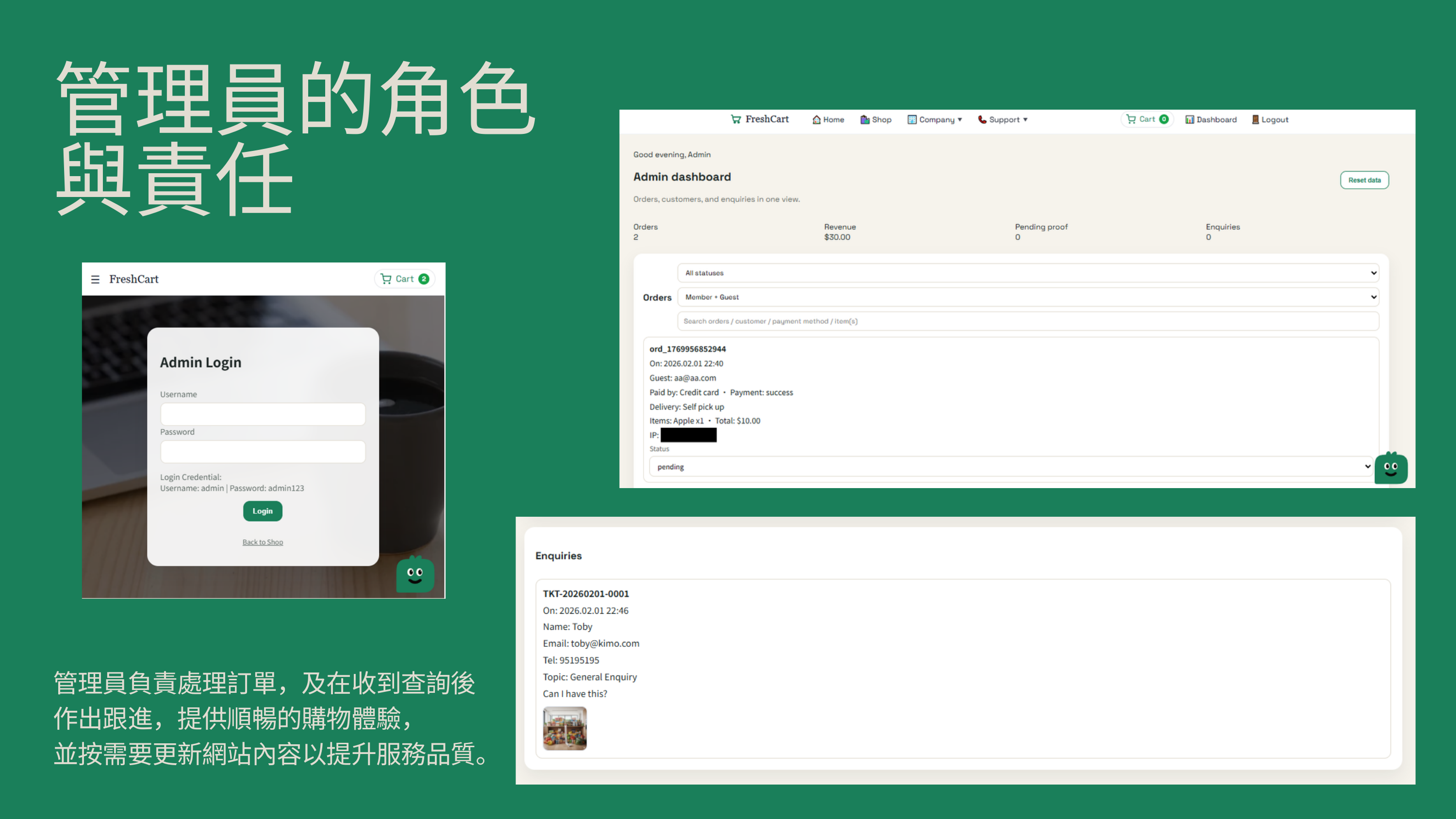

管理員的角色與責任

管理員負責處理訂單，及在收到查詢後
作出跟進，提供順暢的購物體驗，
並按需要更新網站內容以提升服務品質。